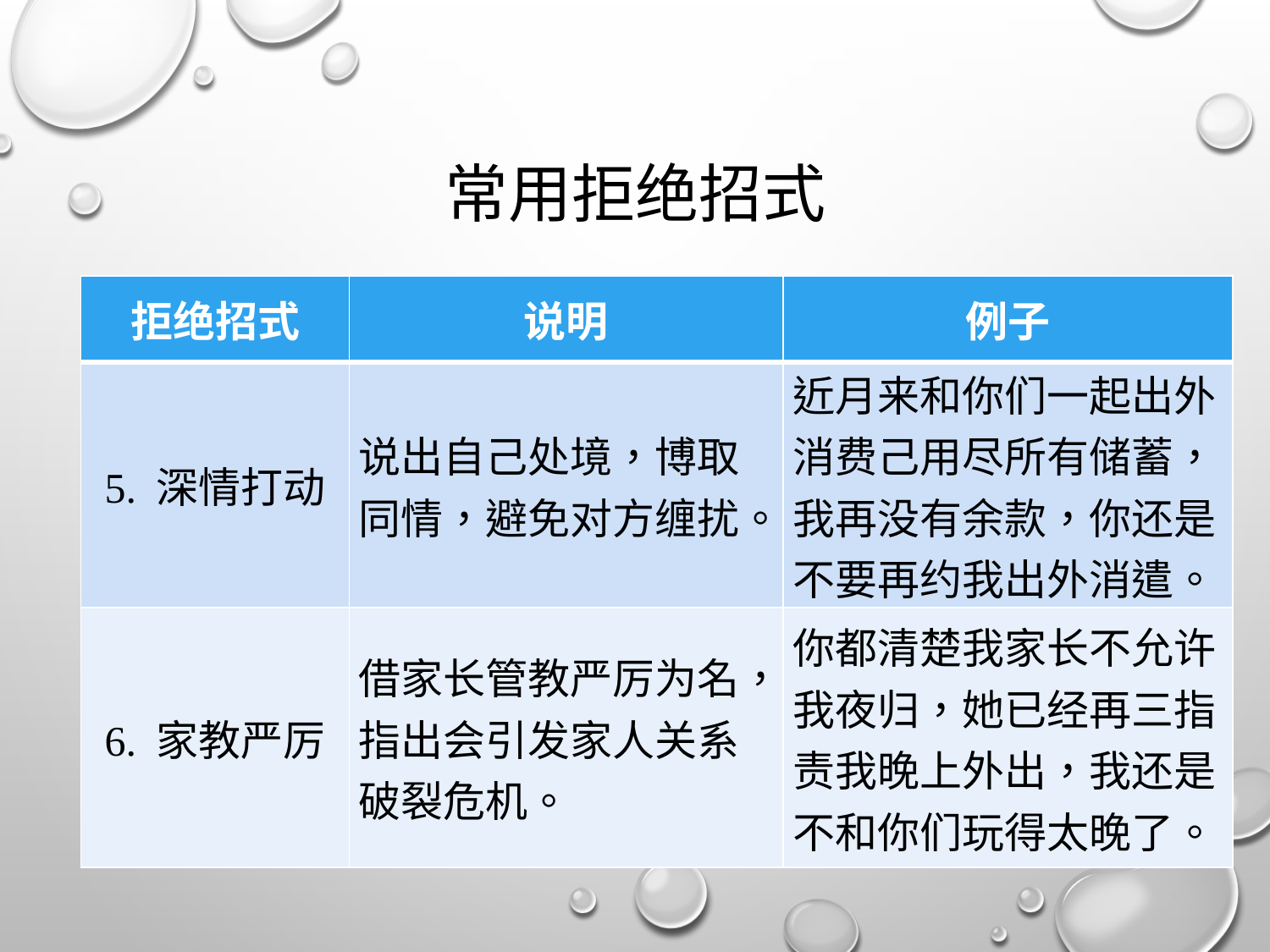

# 常用拒绝招式
| 拒绝招式 | 说明 | 例子 |
| --- | --- | --- |
| 5. 深情打动 | 说出自己处境，博取同情，避免对方缠扰。 | 近月来和你们一起出外消费己用尽所有储蓄，我再没有余款，你还是不要再约我出外消遣。 |
| 6. 家教严厉 | 借家长管教严厉为名，指出会引发家人关系破裂危机。 | 你都清楚我家长不允许我夜归，她已经再三指责我晚上外出，我还是不和你们玩得太晚了。 |